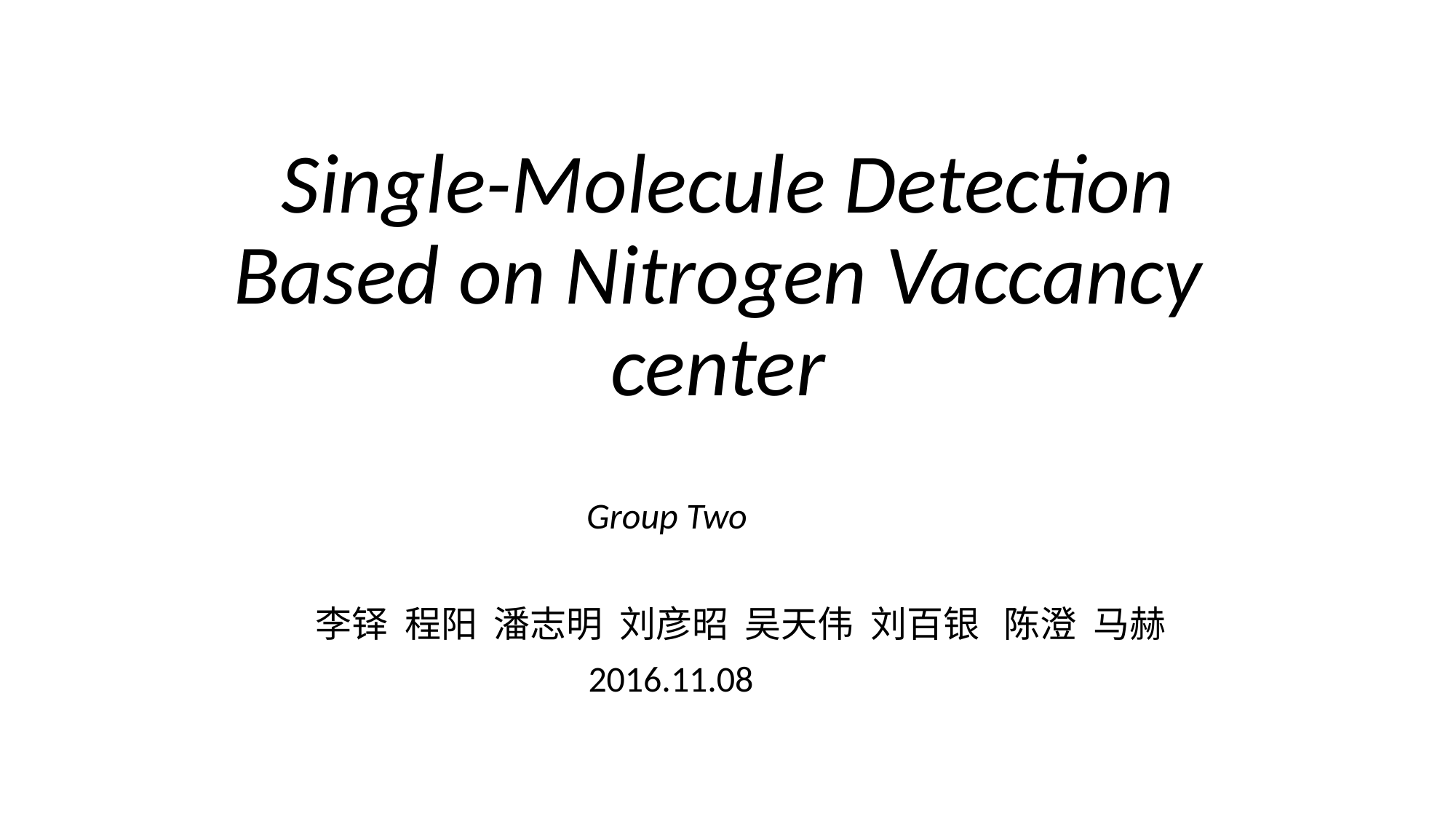

# Single-Molecule Detection Based on Nitrogen Vaccancy  center

Group Two

                李铎  程阳  潘志明  刘彦昭  吴天伟  刘百银   陈澄  马赫
2016.11.08